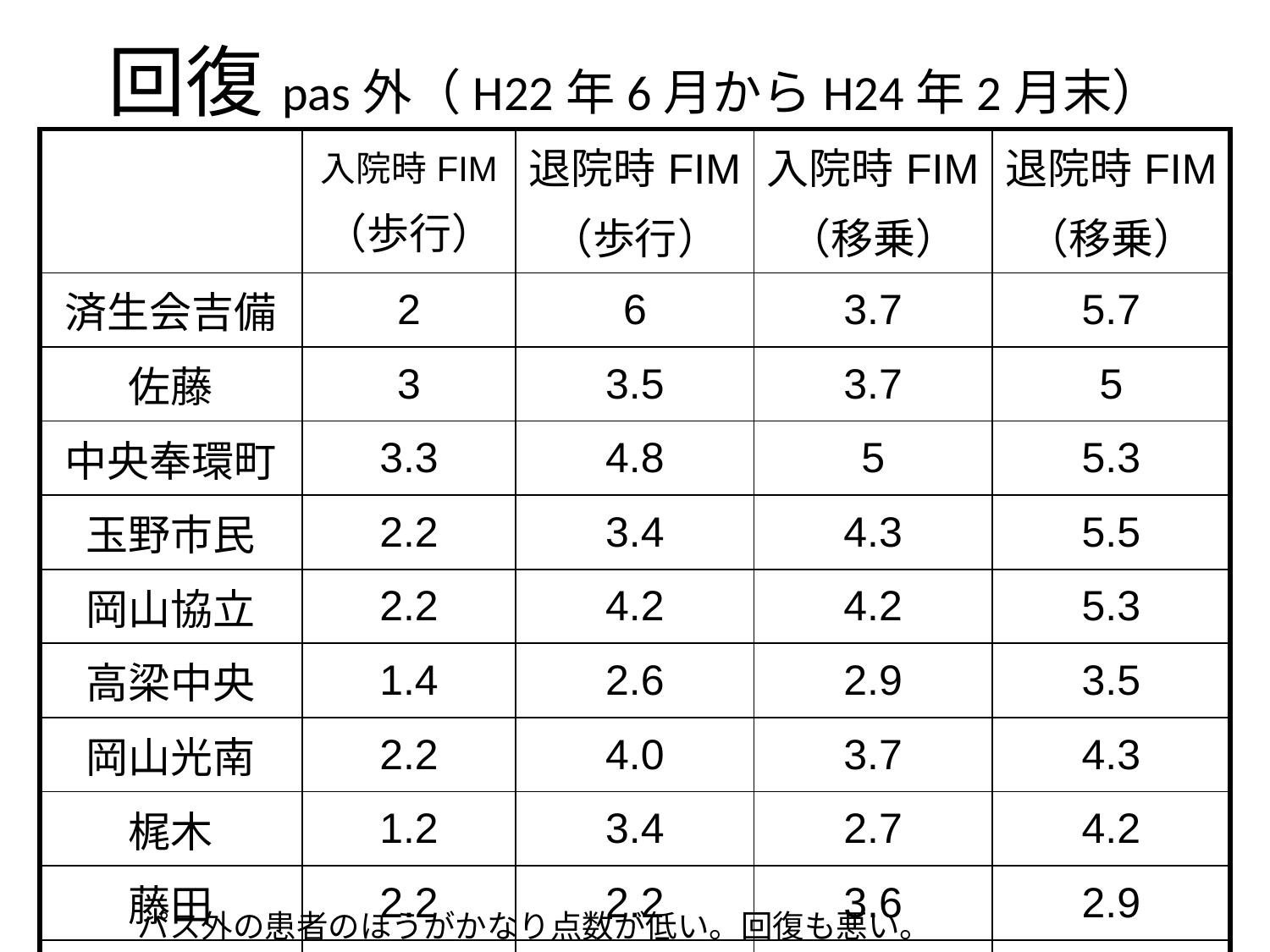

# 回復pas外（H22年6月からH24年2月末）
|  | 入院時FIM （歩行） | 退院時FIM （歩行） | 入院時FIM （移乗） | 退院時FIM （移乗） |
| --- | --- | --- | --- | --- |
| 済生会吉備 | 2 | 6 | 3.7 | 5.7 |
| 佐藤 | 3 | 3.5 | 3.7 | 5 |
| 中央奉環町 | 3.3 | 4.8 | 5 | 5.3 |
| 玉野市民 | 2.2 | 3.4 | 4.3 | 5.5 |
| 岡山協立 | 2.2 | 4.2 | 4.2 | 5.3 |
| 高梁中央 | 1.4 | 2.6 | 2.9 | 3.5 |
| 岡山光南 | 2.2 | 4.0 | 3.7 | 4.3 |
| 梶木 | 1.2 | 3.4 | 2.7 | 4.2 |
| 藤田 | 2.2 | 2.2 | 3.6 | 2.9 |
| 津山第一 | 3 | 4.9 | 4.6 | 5.4 |

パス外の患者のほうがかなり点数が低い。回復も悪い。